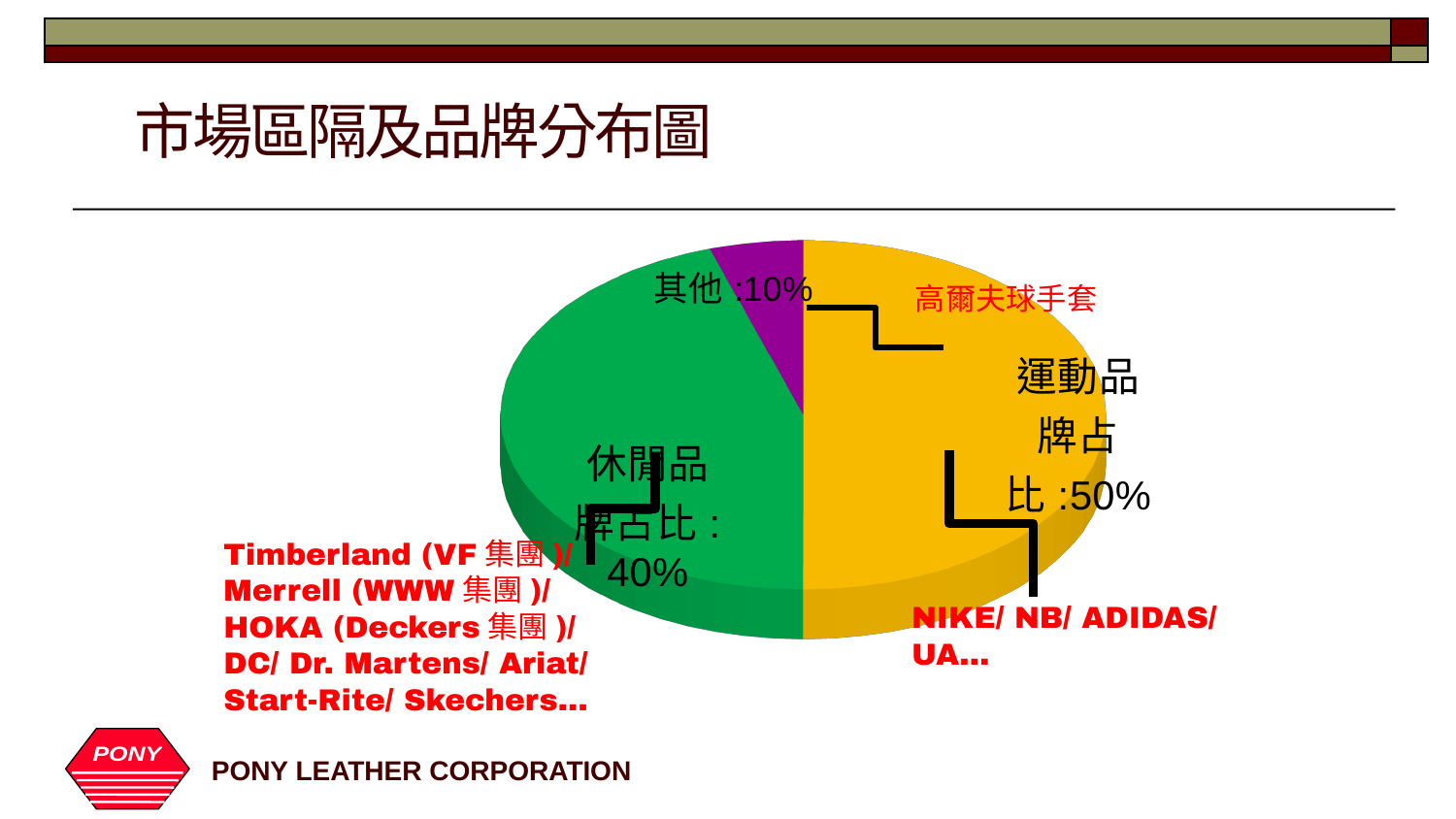

# 市場區隔及品牌分布圖

[unsupported chart]

高爾夫球手套
Timberland (VF集團)/ Merrell (WWW集團)/ HOKA (Deckers集團)/ DC/ Dr. Martens/ Ariat/ Start-Rite/ Skechers…
NIKE/ NB/ ADIDAS/ UA…